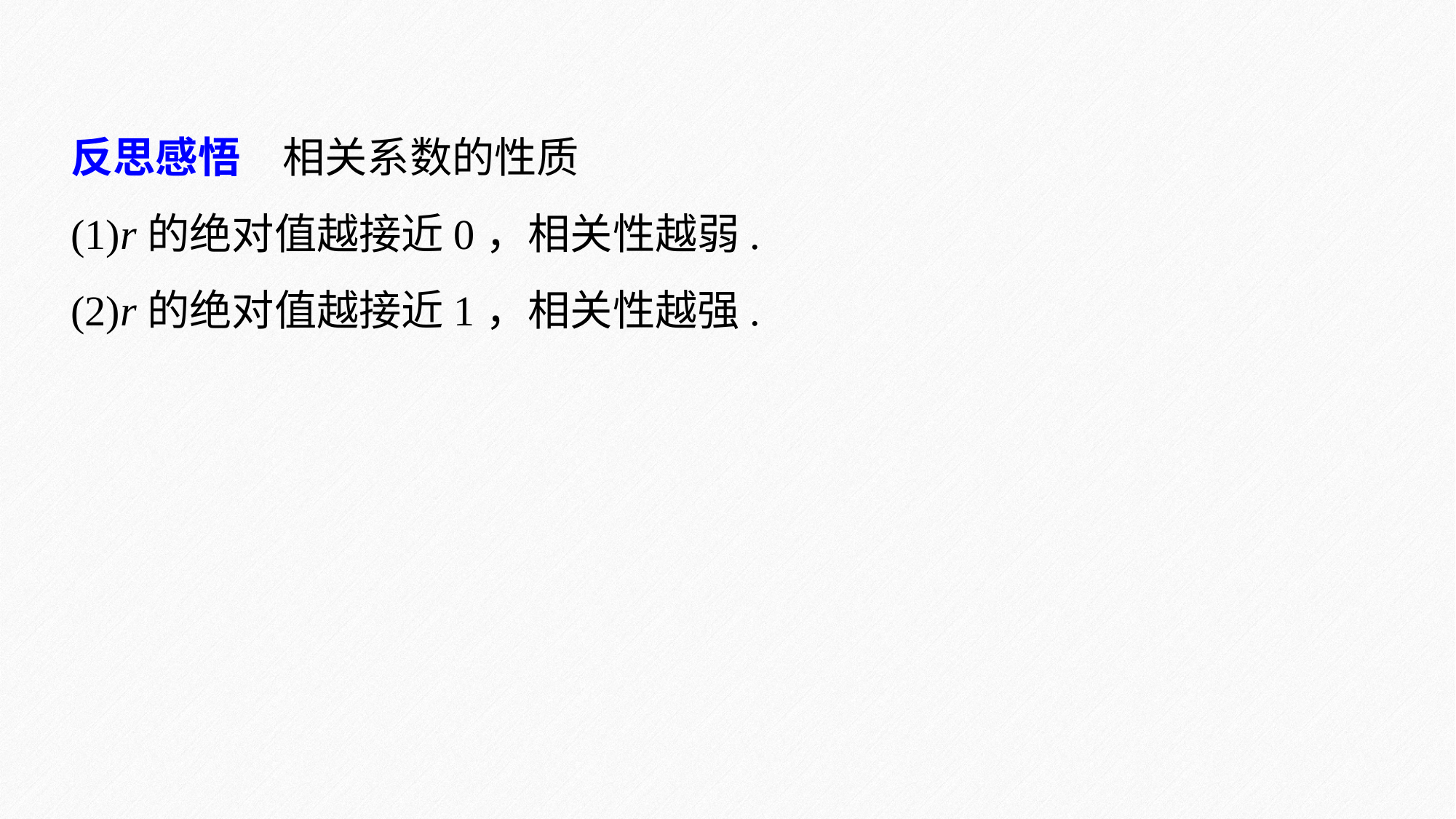

反思感悟　相关系数的性质
(1)r的绝对值越接近0，相关性越弱.
(2)r的绝对值越接近1，相关性越强.